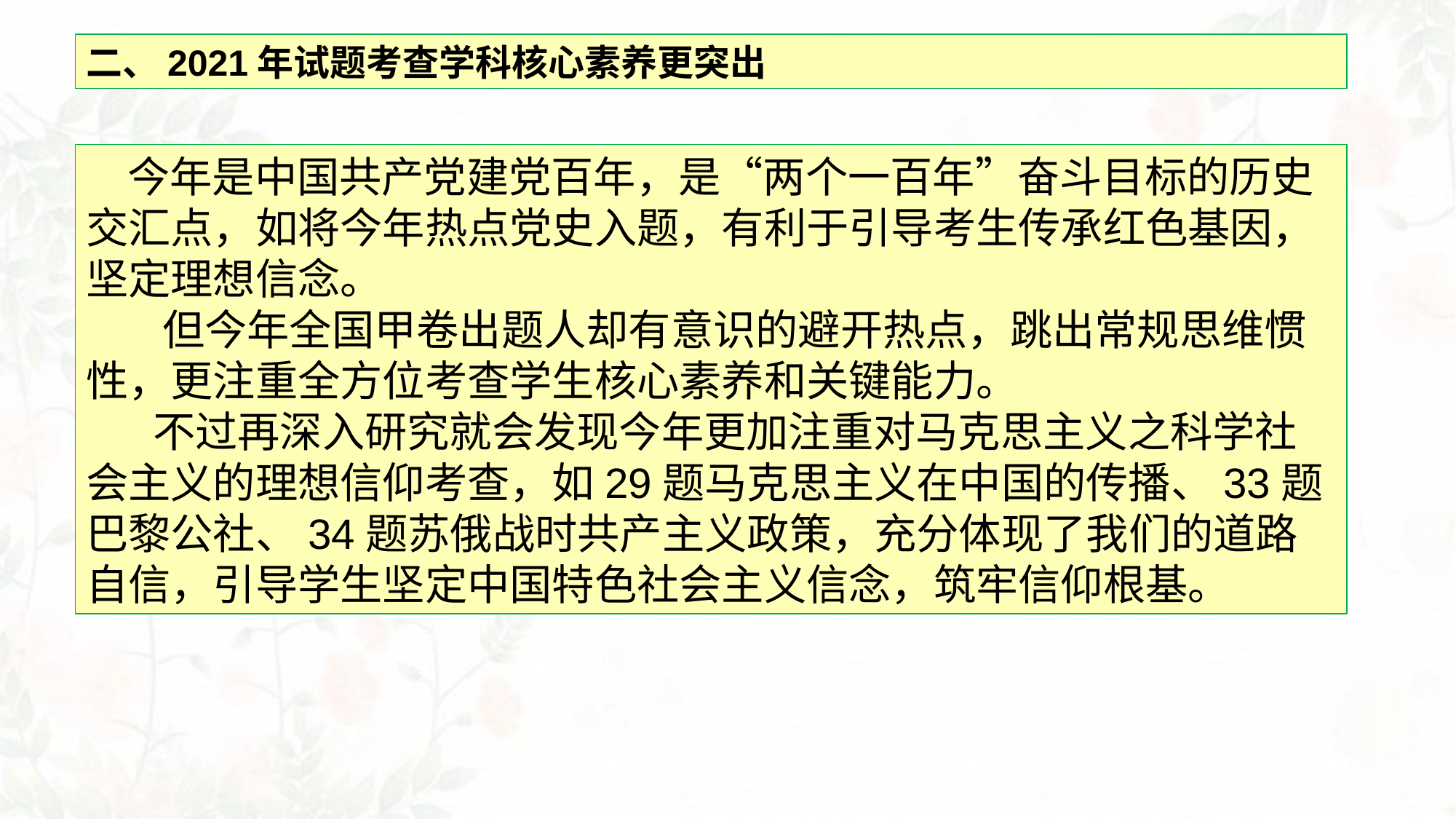

二、2021年试题考查学科核心素养更突出
    今年是中国共产党建党百年，是“两个一百年”奋斗目标的历史交汇点，如将今年热点党史入题，有利于引导考生传承红色基因，坚定理想信念。
       但今年全国甲卷出题人却有意识的避开热点，跳出常规思维惯性，更注重全方位考查学生核心素养和关键能力。
      不过再深入研究就会发现今年更加注重对马克思主义之科学社会主义的理想信仰考查，如29题马克思主义在中国的传播、33题巴黎公社、34题苏俄战时共产主义政策，充分体现了我们的道路自信，引导学生坚定中国特色社会主义信念，筑牢信仰根基。